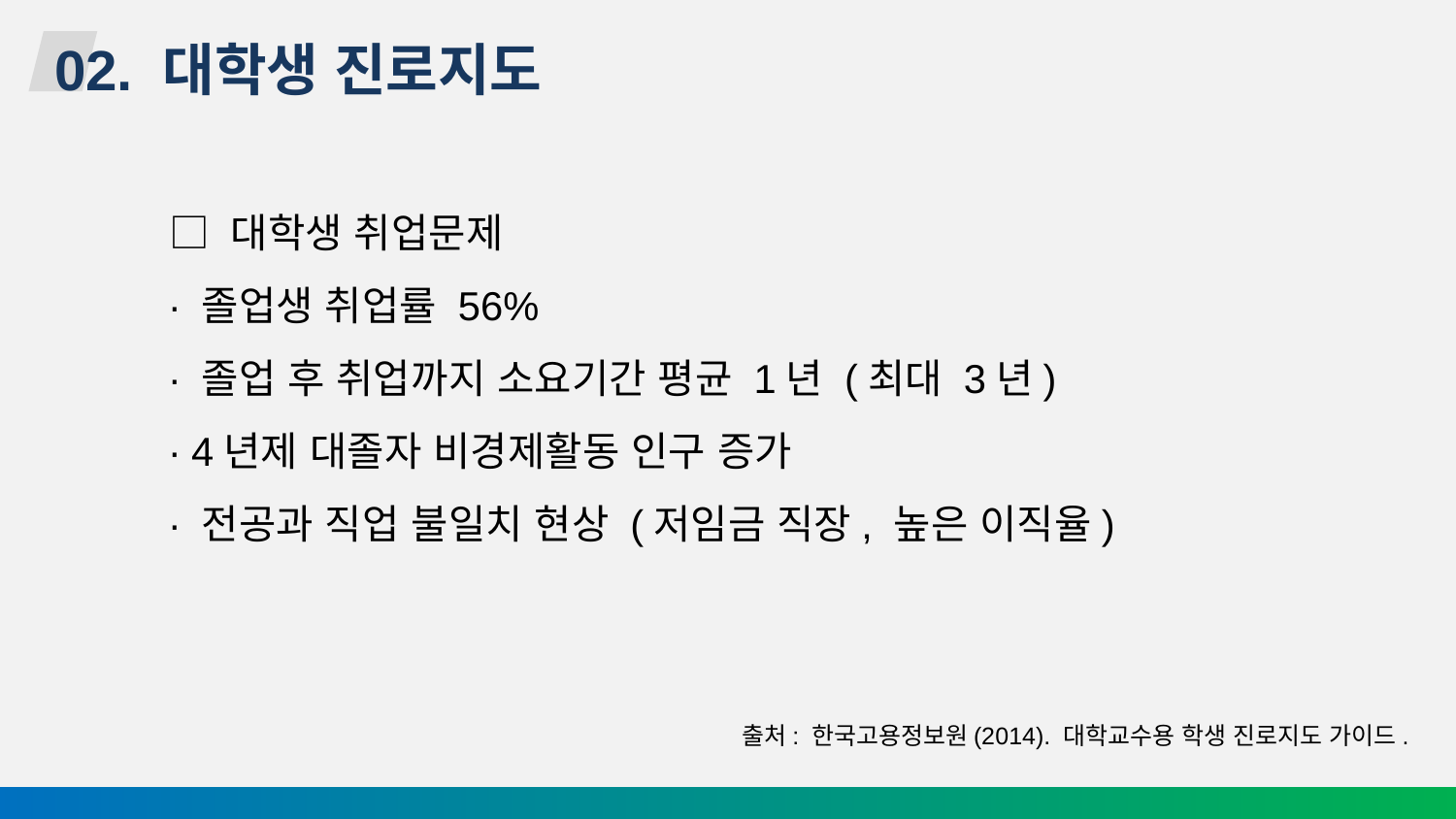

02. 대학생 진로지도

□ 대학생 취업문제
∙ 졸업생 취업률 56%
∙ 졸업 후 취업까지 소요기간 평균 1년 (최대 3년)
∙ 4년제 대졸자 비경제활동 인구 증가
∙ 전공과 직업 불일치 현상 (저임금 직장, 높은 이직율)

출처: 한국고용정보원(2014). 대학교수용 학생 진로지도 가이드.